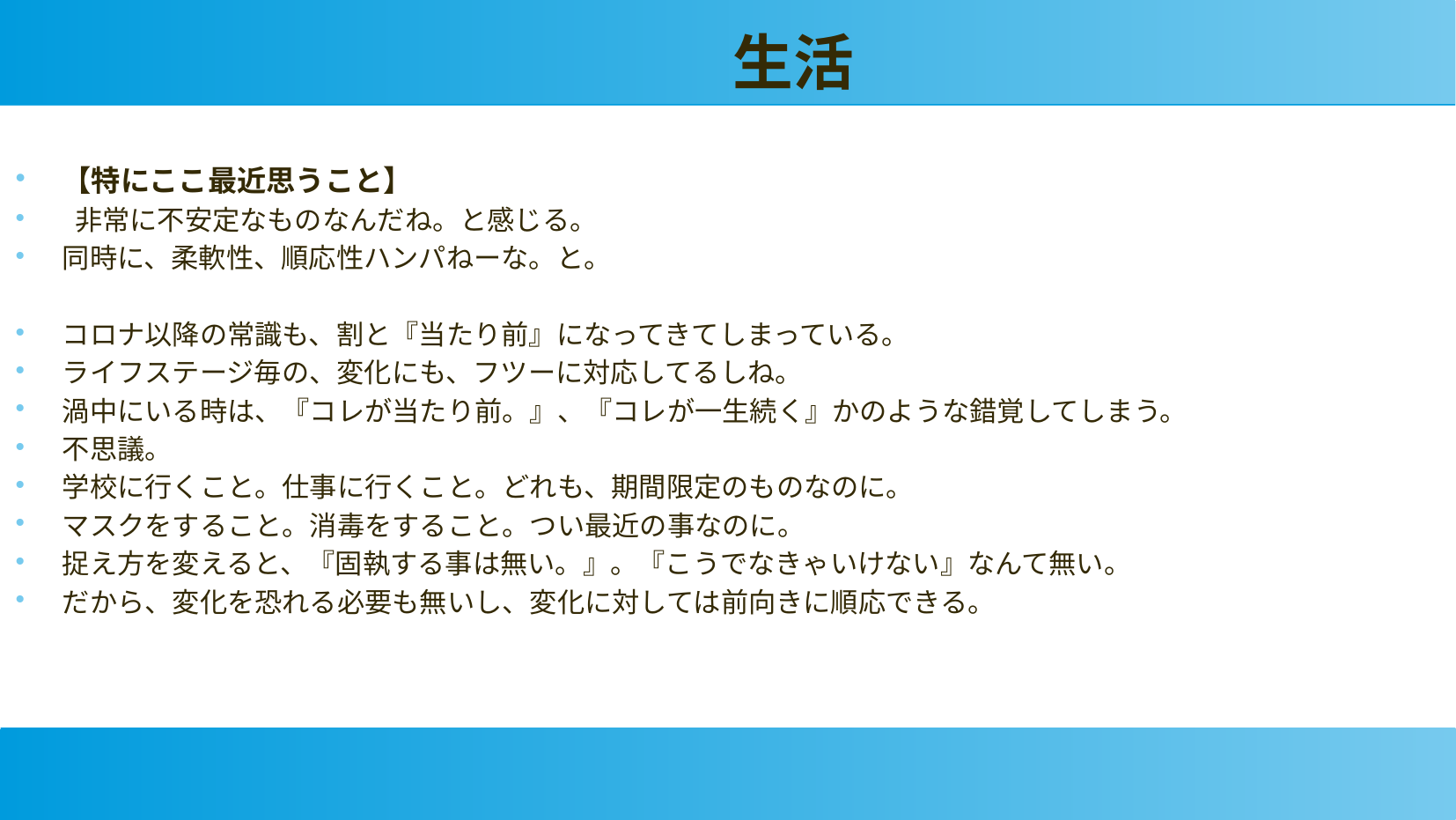

生活

【特にここ最近思うこと】
 非常に不安定なものなんだね。と感じる。
同時に、柔軟性、順応性ハンパねーな。と。

コロナ以降の常識も、割と『当たり前』になってきてしまっている。
ライフステージ毎の、変化にも、フツーに対応してるしね。
渦中にいる時は、『コレが当たり前。』、『コレが一生続く』かのような錯覚してしまう。
不思議。
学校に行くこと。仕事に行くこと。どれも、期間限定のものなのに。
マスクをすること。消毒をすること。つい最近の事なのに。
捉え方を変えると、『固執する事は無い。』。『こうでなきゃいけない』なんて無い。
だから、変化を恐れる必要も無いし、変化に対しては前向きに順応できる。